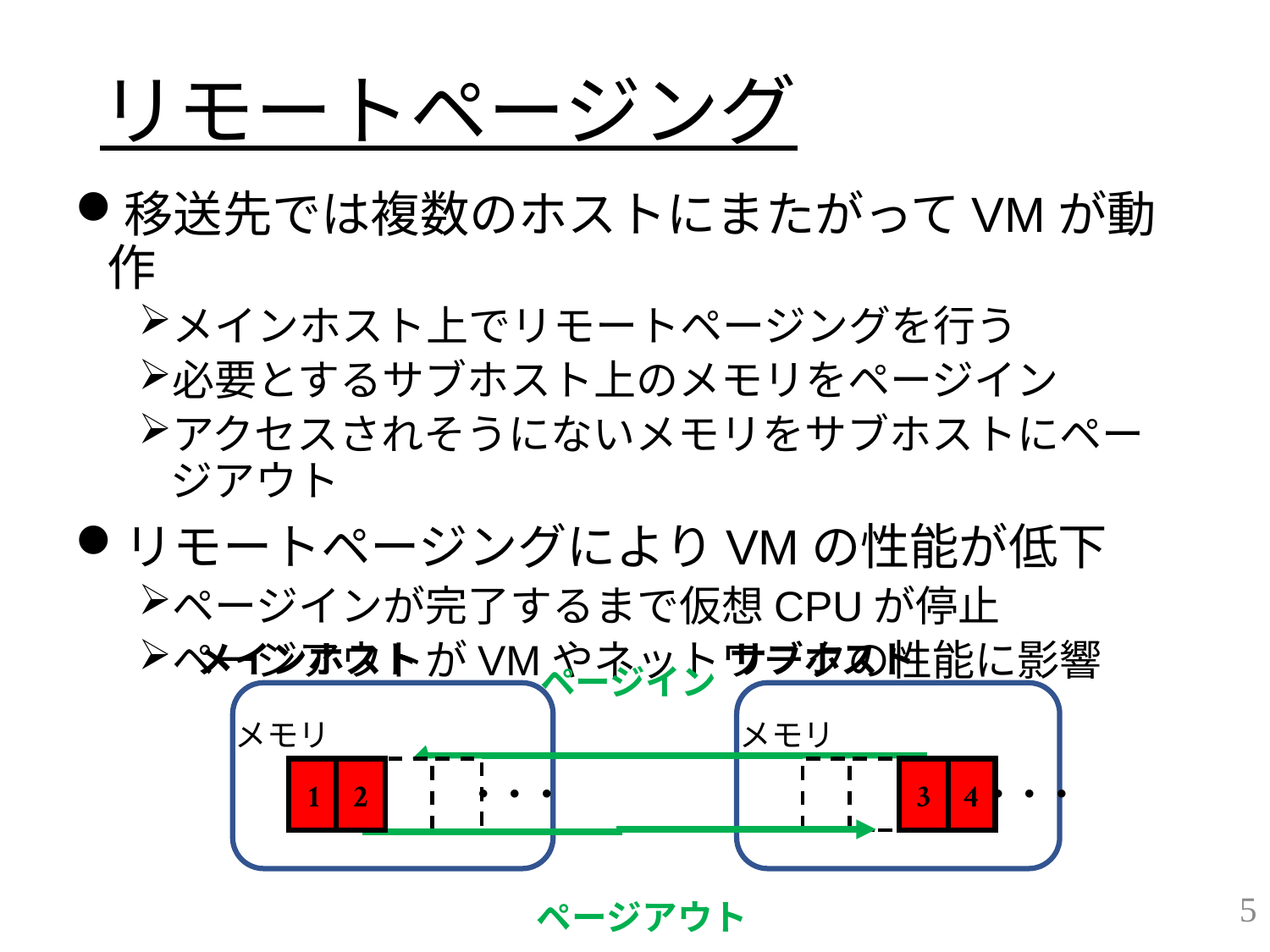

# リモートページング
移送先では複数のホストにまたがってVMが動作
メインホスト上でリモートページングを行う
必要とするサブホスト上のメモリをページイン
アクセスされそうにないメモリをサブホストにページアウト
リモートページングによりVMの性能が低下
ページインが完了するまで仮想CPUが停止
ページアウトがVMやネットワークの性能に影響

サブホスト

メインホスト

ページイン
メモリ
メモリ

3
4
1
2

・・・
・・・
5
ページアウト